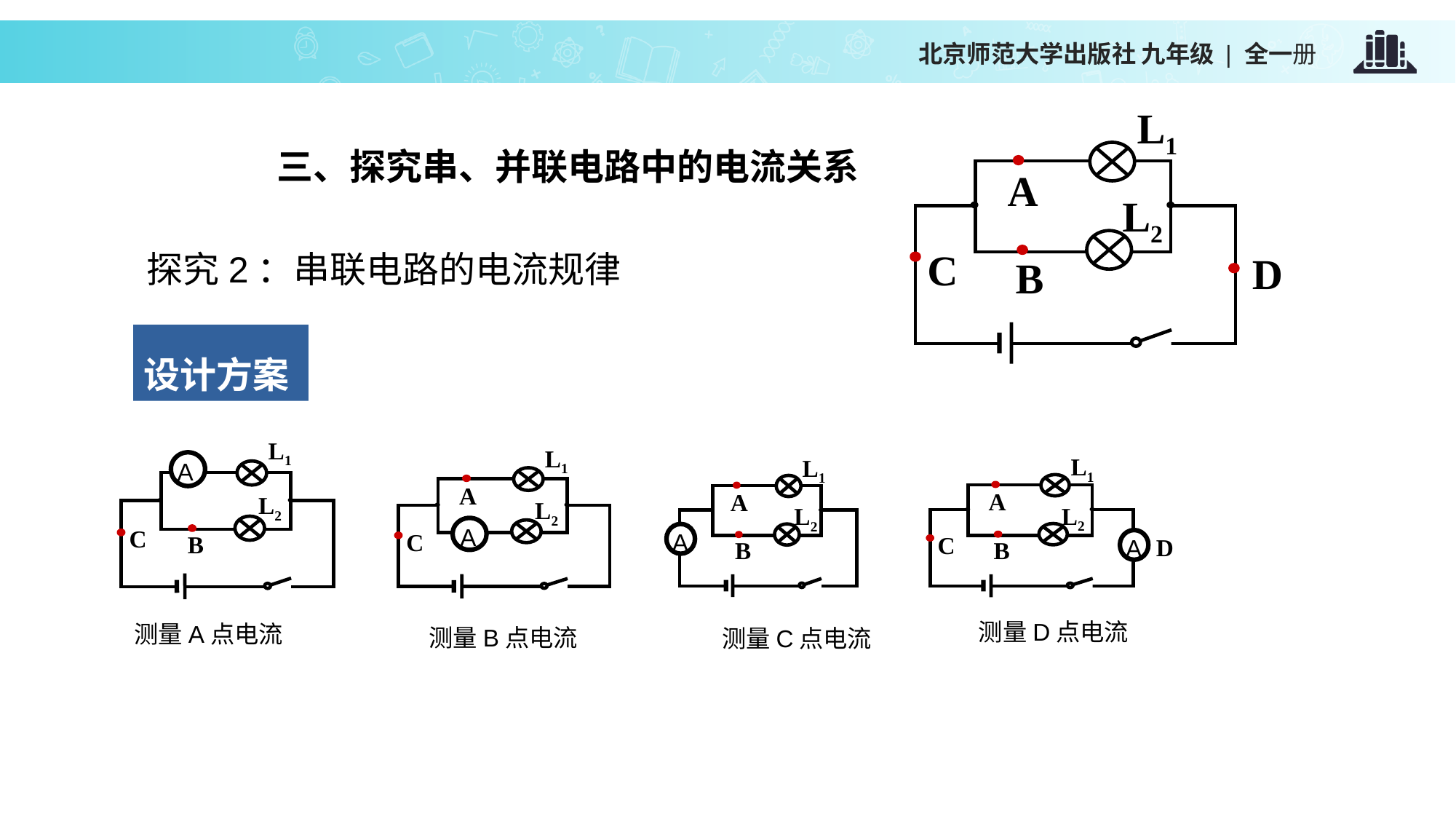

L1

A
L2
L1

C

D
B

三、探究串、并联电路中的电流关系
探究2：串联电路的电流规律
设计方案
L1

L2
L1

C

B

A

测量A点电流
L1

A
L2
L1

C

A

测量B点电流
L1

A
L2
L1

C

D
B

A

测量D点电流
L1

A
L2
L1

B

A

测量C点电流